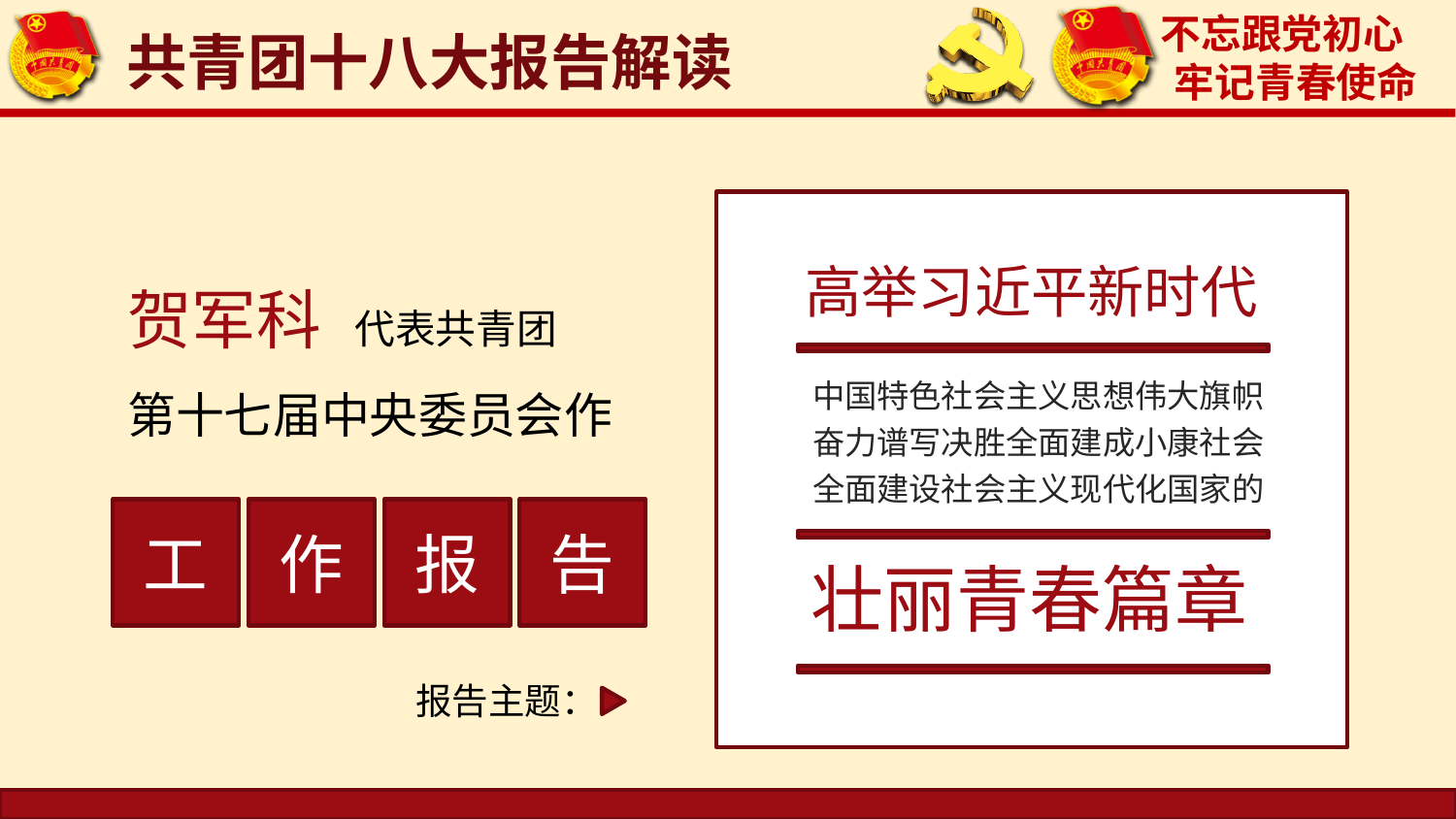

共青团十八大报告解读

高举习近平新时代

中国特色社会主义思想伟大旗帜
奋力谱写决胜全面建成小康社会
全面建设社会主义现代化国家的

壮丽青春篇章

贺军科    代表共青团
第十七届中央委员会作
工
作
报
告
报告主题：